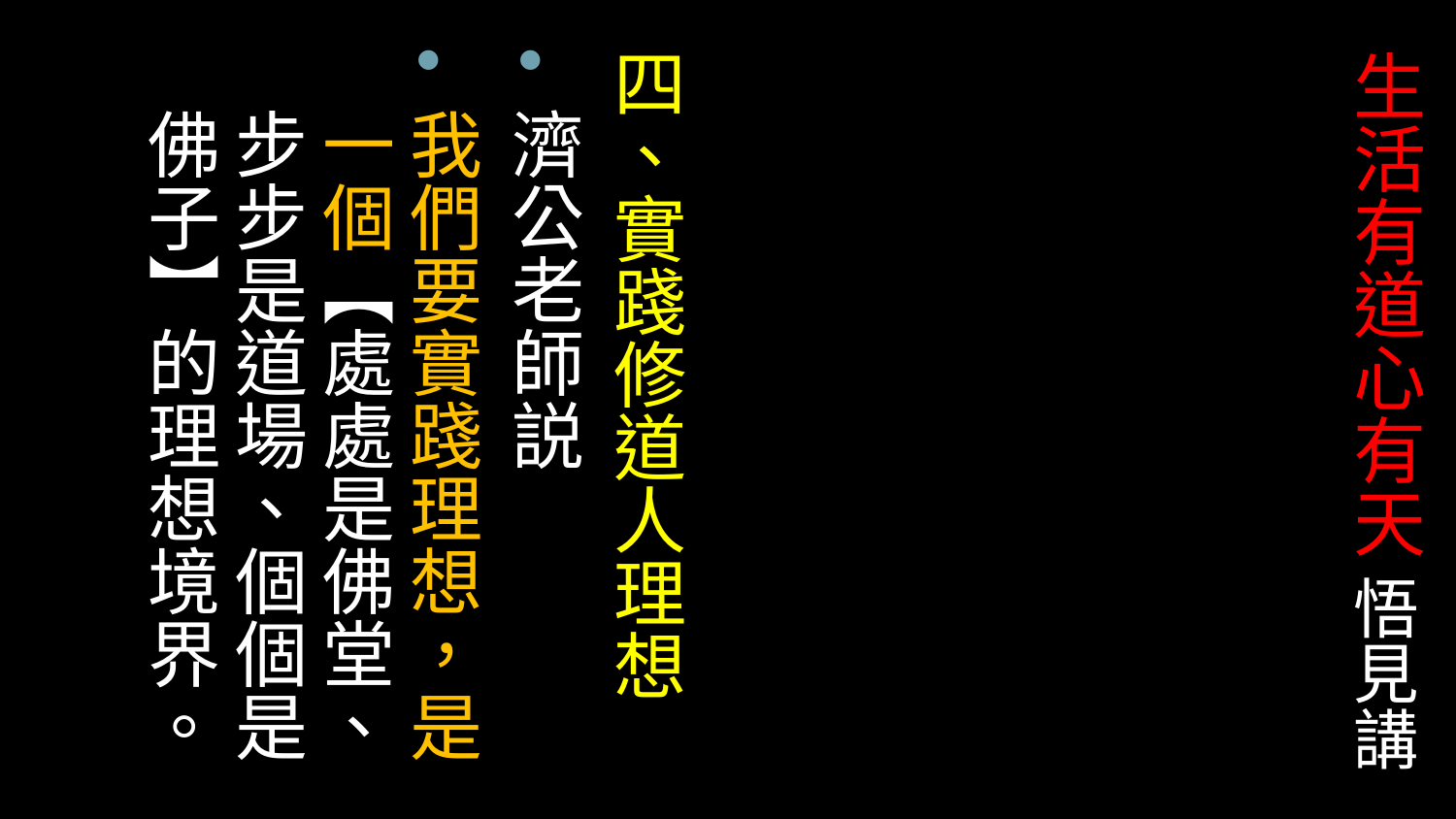

四、實踐修道人理想
濟公老師説
我們要實踐理想，是一個【處處是佛堂、步步是道場、個個是佛子】的理想境界。

# 生活有道心有天 悟見講